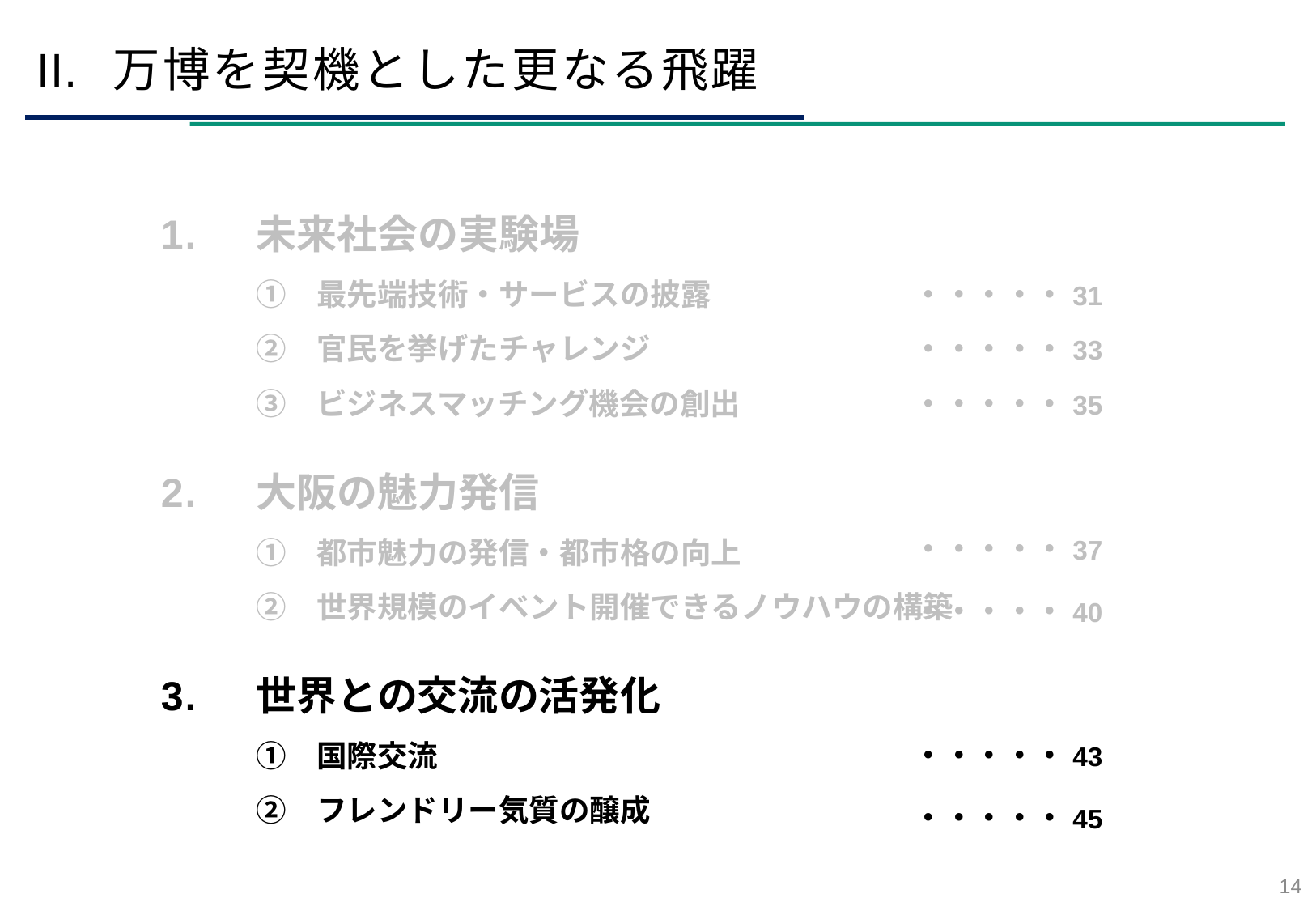

万博を契機とした更なる飛躍

未来社会の実験場
①　最先端技術・サービスの披露
②　官民を挙げたチャレンジ
③　ビジネスマッチング機会の創出

大阪の魅力発信
①　都市魅力の発信・都市格の向上
②　世界規模のイベント開催できるノウハウの構築

世界との交流の活発化
①　国際交流
②　フレンドリー気質の醸成
・・・・・31
・・・・・33
・・・・・35
・・・・・37
・・・・・40
・・・・・43
・・・・・45
14